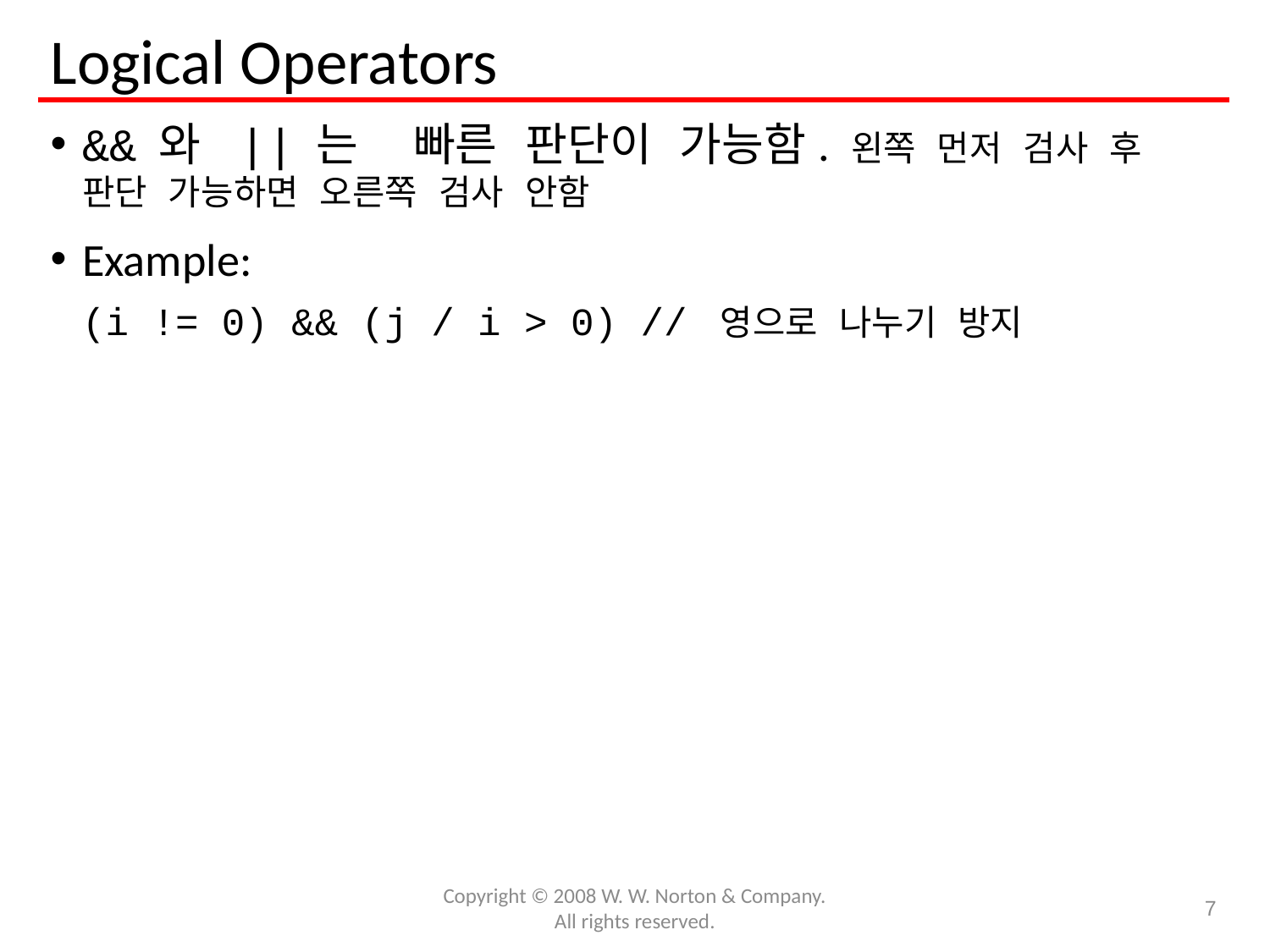

# Logical Operators
&& 와 || 는  빠른 판단이 가능함. 왼쪽 먼저 검사 후 판단 가능하면 오른쪽 검사 안함
Example:
	(i != 0) && (j / i > 0) // 영으로 나누기 방지
Copyright © 2008 W. W. Norton & Company.
All rights reserved.
7